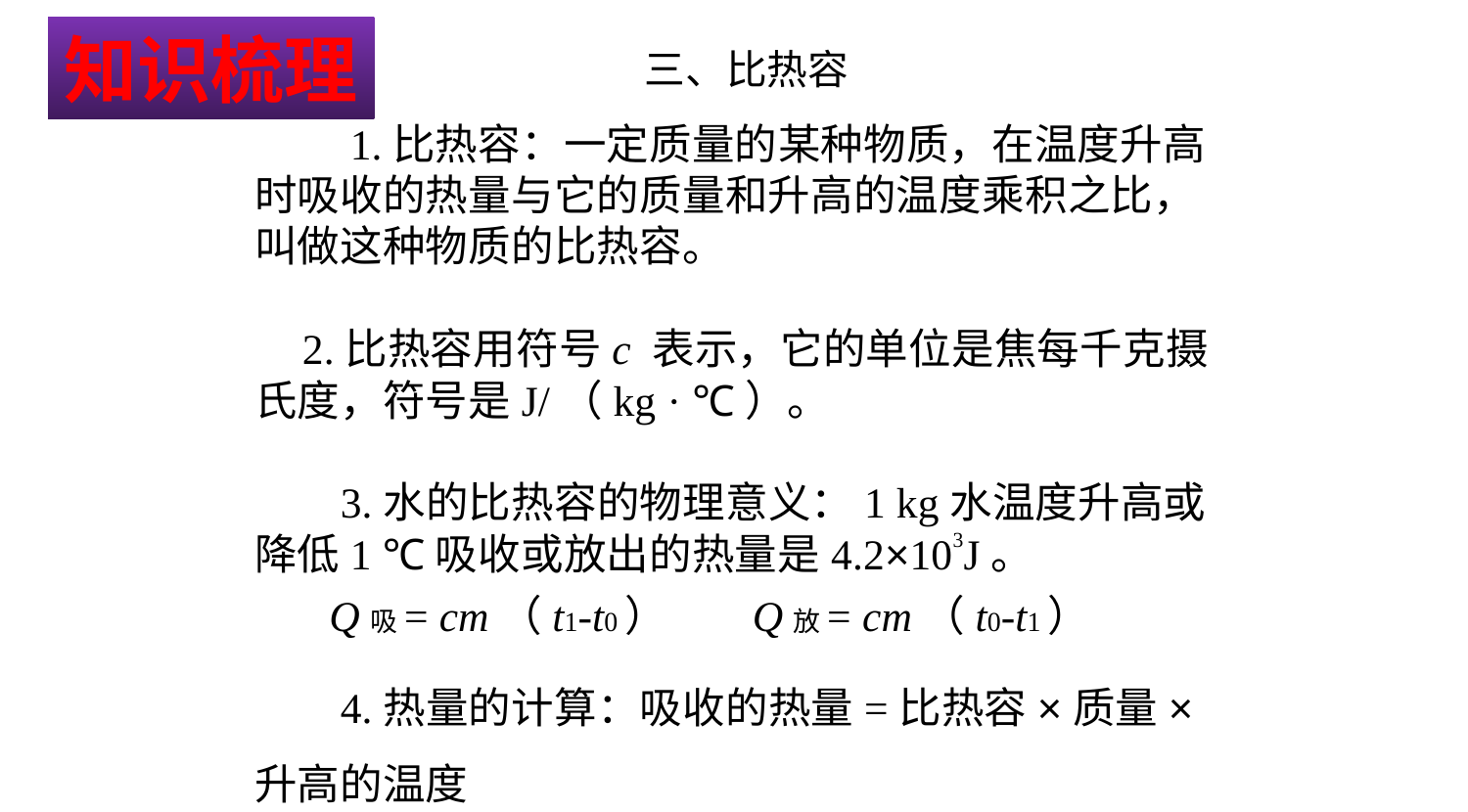

知识梳理
三、比热容

　　1.比热容：一定质量的某种物质，在温度升高时吸收的热量与它的质量和升高的温度乘积之比，叫做这种物质的比热容。

    2.比热容用符号c 表示，它的单位是焦每千克摄氏度，符号是J/（kg · ℃）。

        3.水的比热容的物理意义：1 kg水温度升高或降低1 ℃吸收或放出的热量是4.2×103J。

        4.热量的计算：吸收的热量=比热容×质量×升高的温度
Q吸= cm（t1-t0）
Q放= cm（t0-t1）